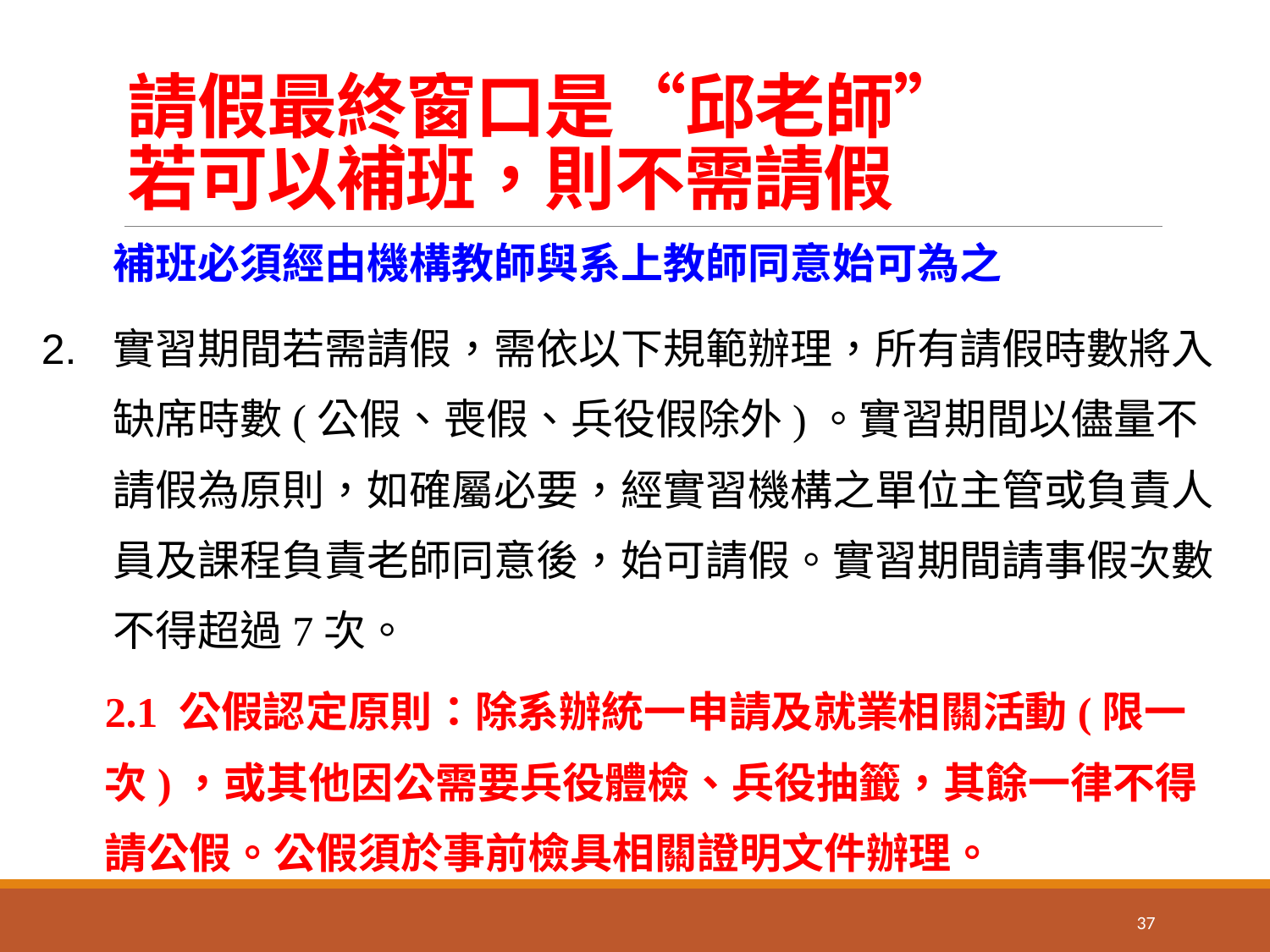

# 請假最終窗口是“邱老師” 若可以補班，則不需請假
補班必須經由機構教師與系上教師同意始可為之
實習期間若需請假，需依以下規範辦理，所有請假時數將入缺席時數(公假、喪假、兵役假除外)。實習期間以儘量不請假為原則，如確屬必要，經實習機構之單位主管或負責人員及課程負責老師同意後，始可請假。實習期間請事假次數不得超過7次。
2.1 公假認定原則：除系辦統一申請及就業相關活動(限一次)，或其他因公需要兵役體檢、兵役抽籤，其餘一律不得請公假。公假須於事前檢具相關證明文件辦理。
37